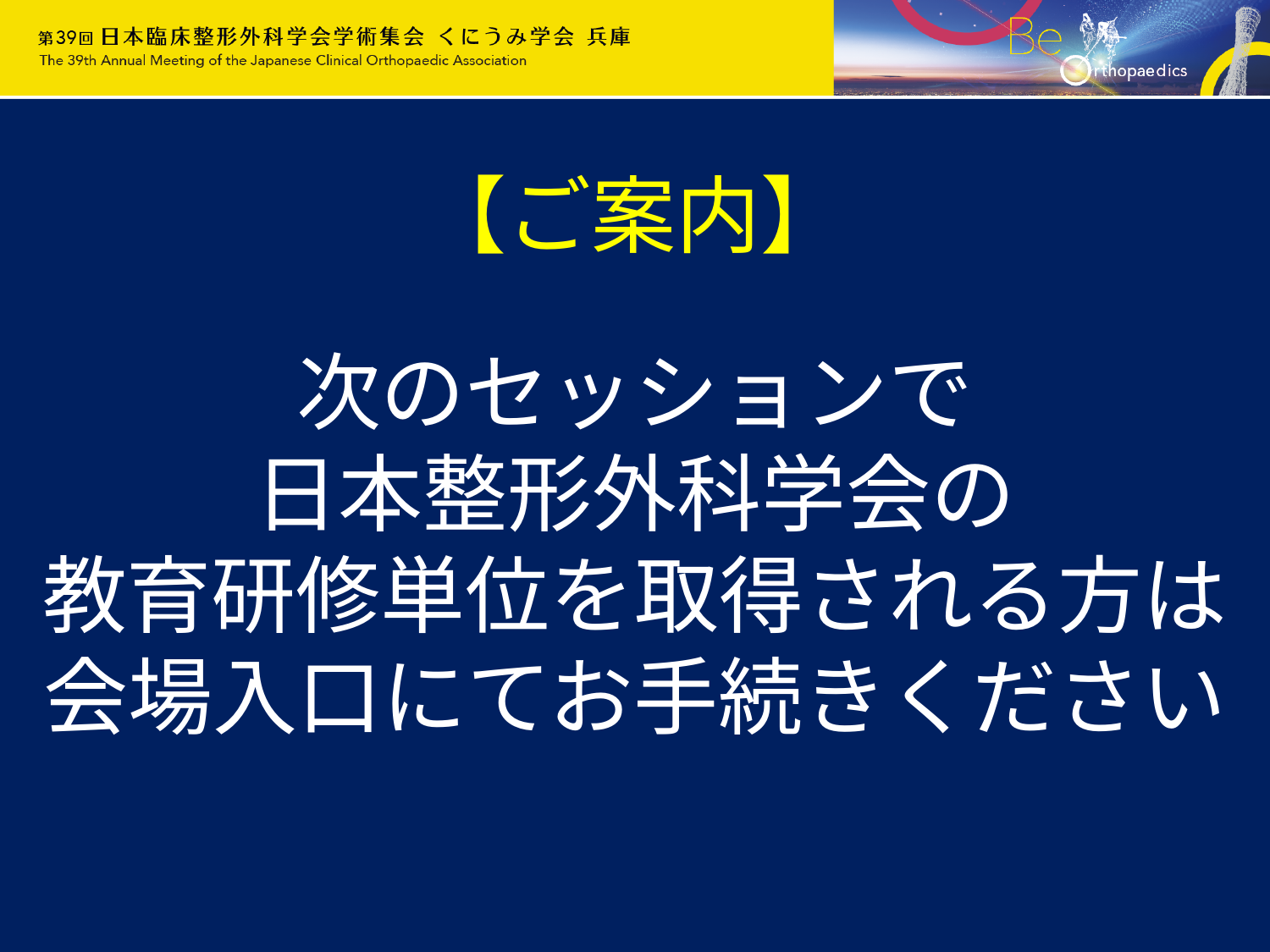

【ご案内】
次のセッションで
日本整形外科学会の
教育研修単位を取得される方は
会場入口にてお手続きください